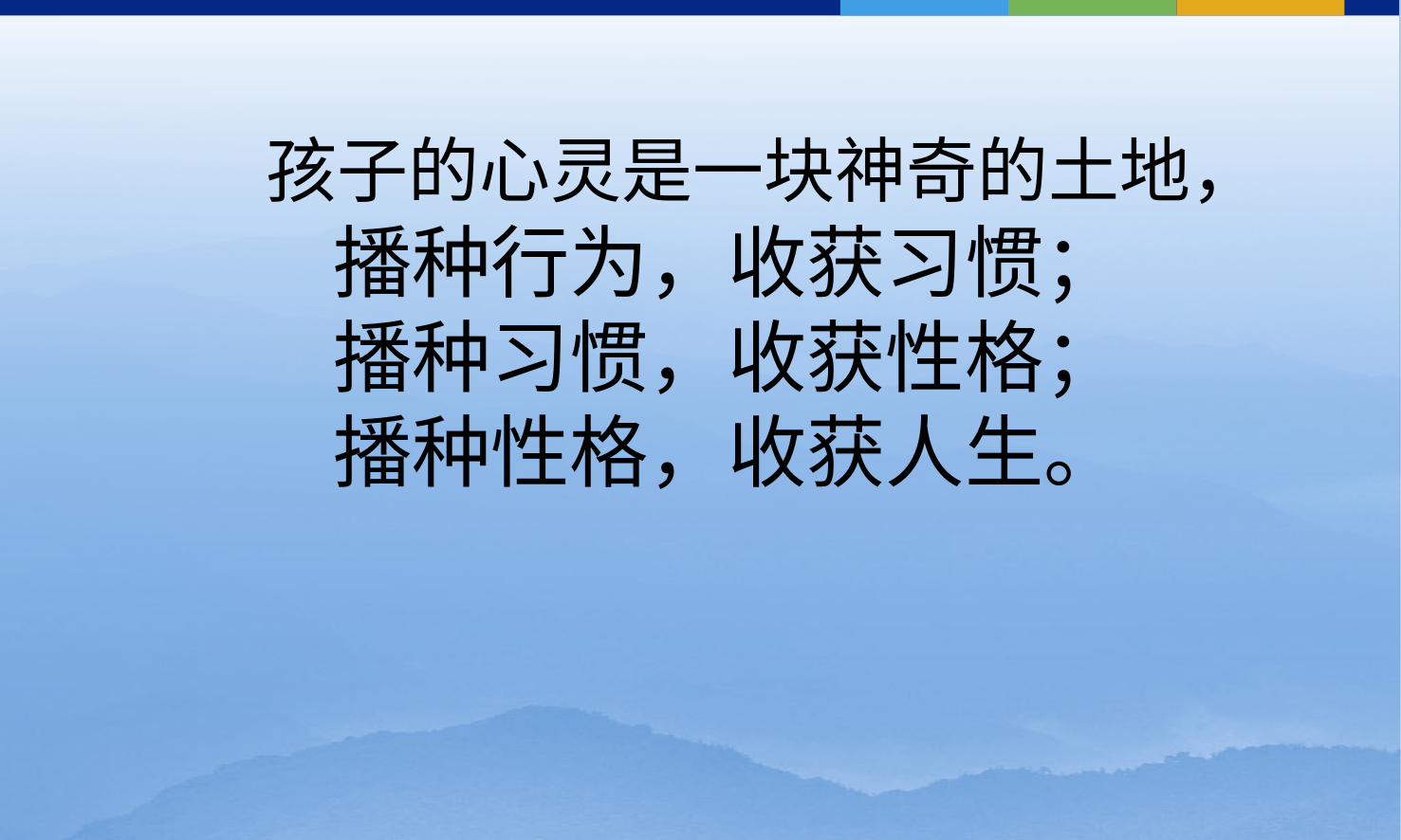

孩子的心灵是一块神奇的土地，
播种行为，收获习惯；
播种习惯，收获性格；
播种性格，收获人生。